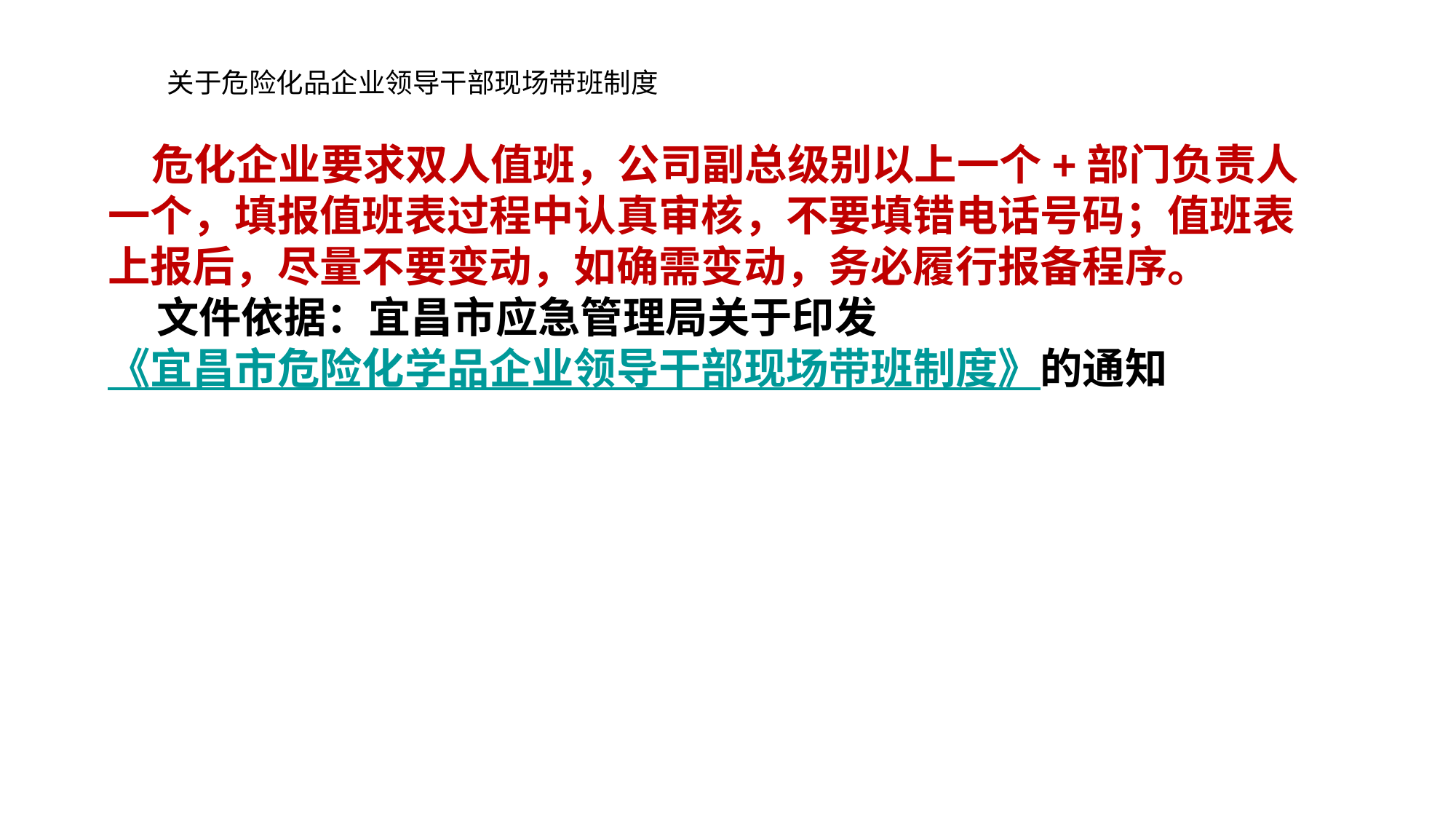

关于危险化品企业领导干部现场带班制度
      危化企业要求双人值班，公司副总级别以上一个+部门负责人一个，填报值班表过程中认真审核，不要填错电话号码；值班表上报后，尽量不要变动，如确需变动，务必履行报备程序。
    文件依据：宜昌市应急管理局关于印发《宜昌市危险化学品企业领导干部现场带班制度》的通知